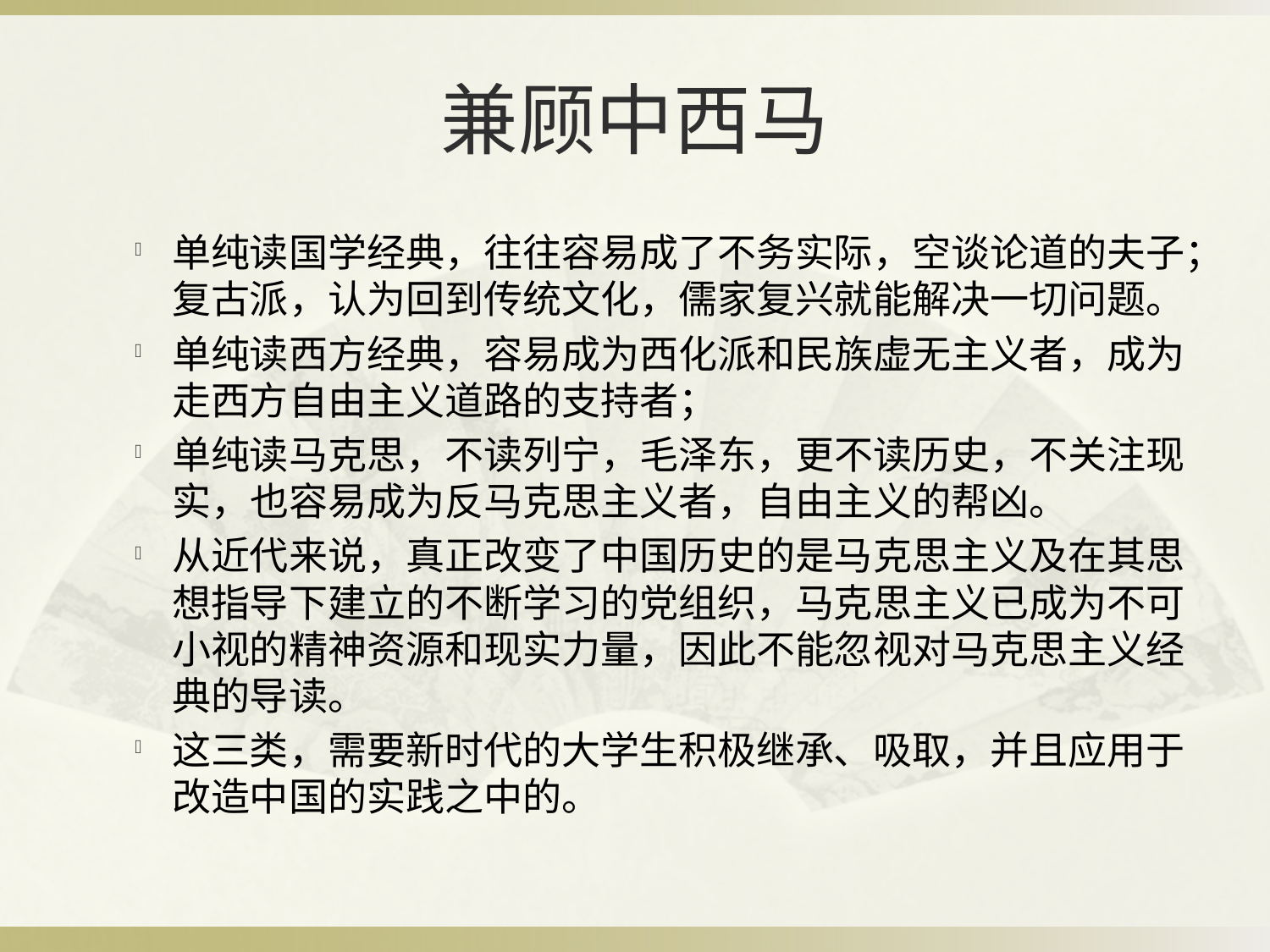

# 兼顾中西马
单纯读国学经典，往往容易成了不务实际，空谈论道的夫子；复古派，认为回到传统文化，儒家复兴就能解决一切问题。
单纯读西方经典，容易成为西化派和民族虚无主义者，成为走西方自由主义道路的支持者；
单纯读马克思，不读列宁，毛泽东，更不读历史，不关注现实，也容易成为反马克思主义者，自由主义的帮凶。
从近代来说，真正改变了中国历史的是马克思主义及在其思想指导下建立的不断学习的党组织，马克思主义已成为不可小视的精神资源和现实力量，因此不能忽视对马克思主义经典的导读。
这三类，需要新时代的大学生积极继承、吸取，并且应用于改造中国的实践之中的。